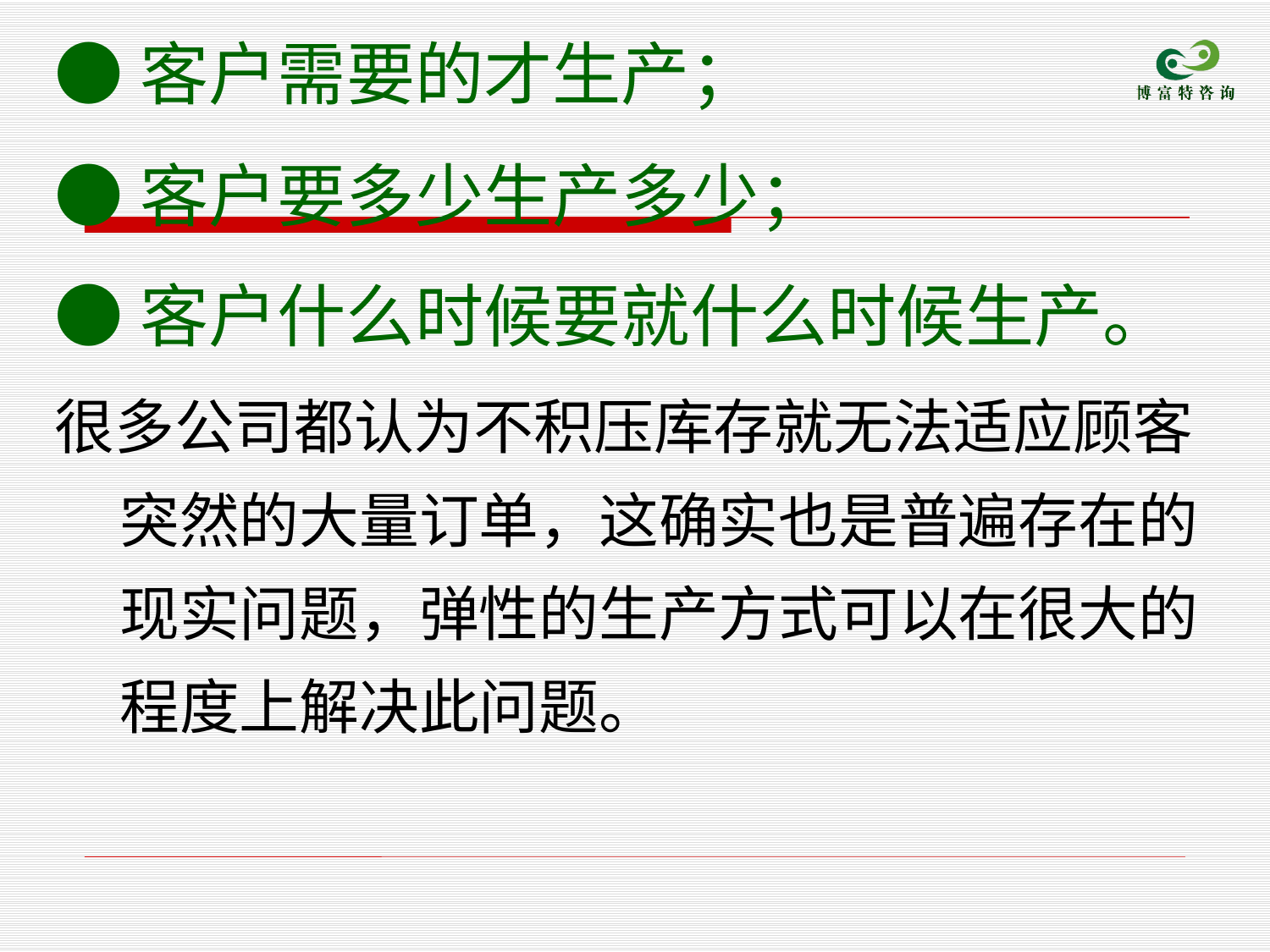

●客户需要的才生产；
●客户要多少生产多少；
●客户什么时候要就什么时候生产。
很多公司都认为不积压库存就无法适应顾客突然的大量订单，这确实也是普遍存在的现实问题，弹性的生产方式可以在很大的程度上解决此问题。
731